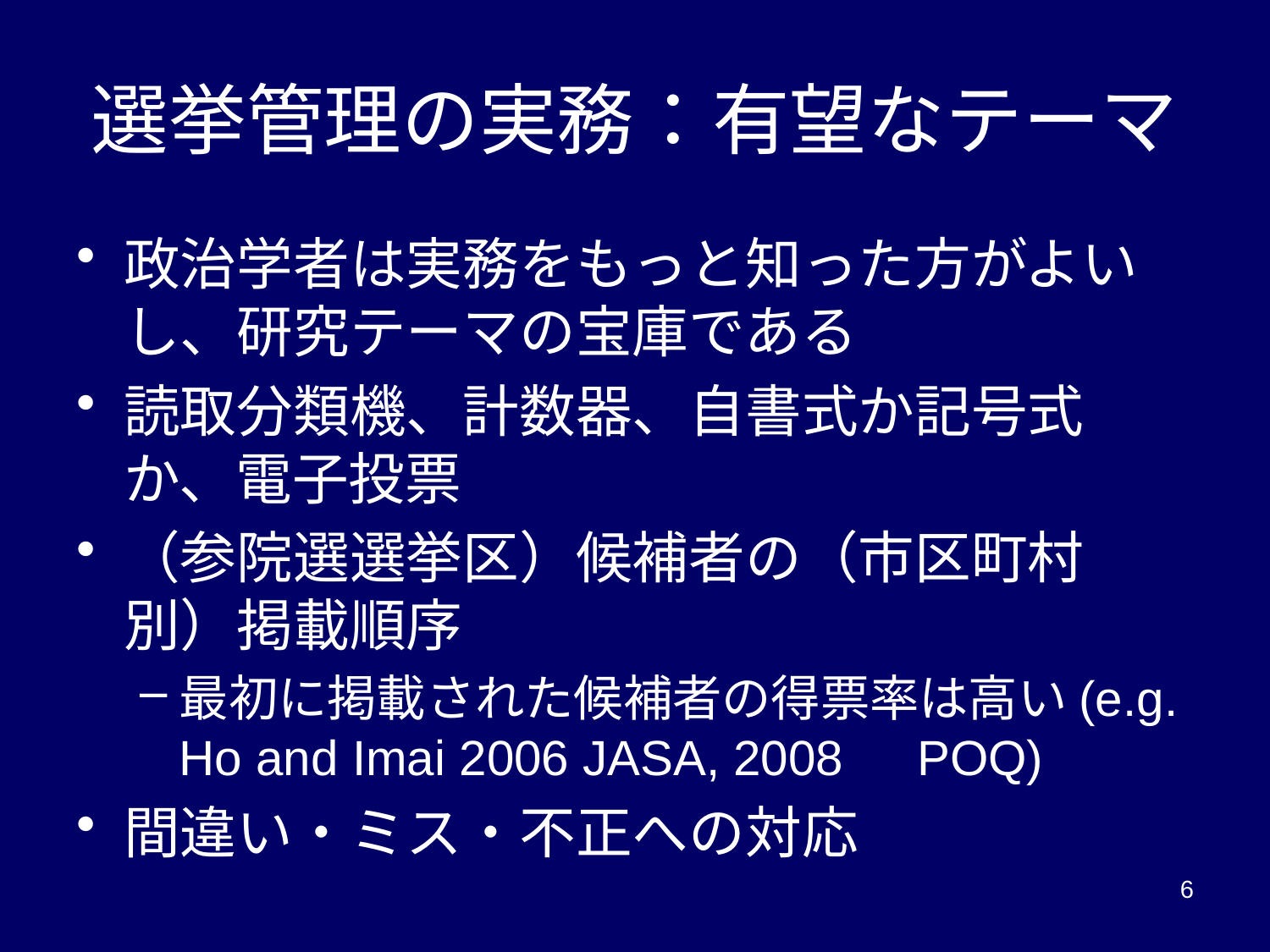

# 選挙管理の実務：有望なテーマ
政治学者は実務をもっと知った方がよいし、研究テーマの宝庫である
読取分類機、計数器、自書式か記号式か、電子投票
（参院選選挙区）候補者の（市区町村別）掲載順序
最初に掲載された候補者の得票率は高い(e.g. Ho and Imai 2006 JASA, 2008　POQ)
間違い・ミス・不正への対応
6